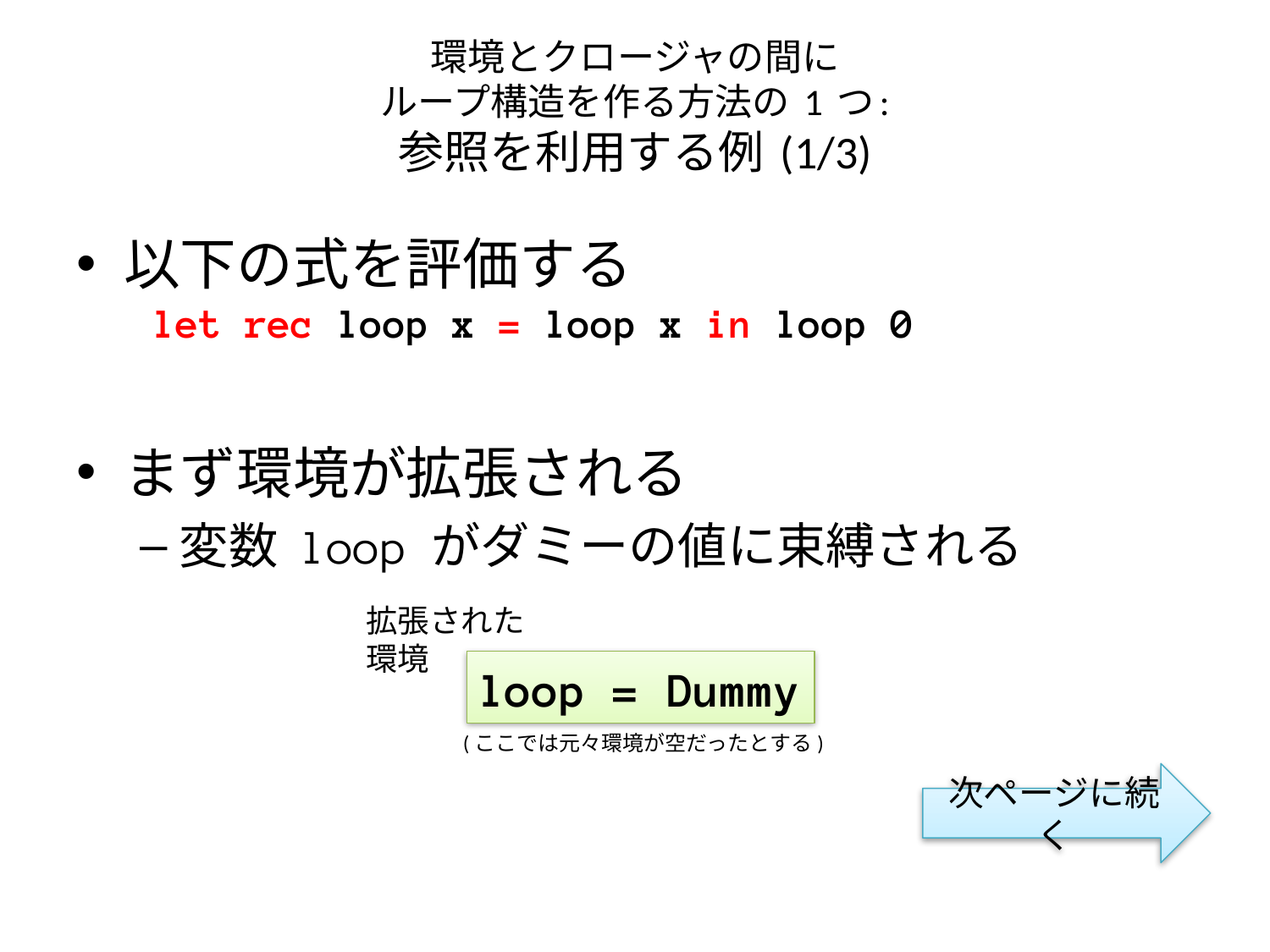

# 環境とクロージャの間に ループ構造を作る方法の 1 つ: 参照を利用する例 (1/3)
以下の式を評価する
  let rec loop x = loop x in loop 0

まず環境が拡張される
変数 loop がダミーの値に束縛される
拡張された
環境
loop = Dummy
(ここでは元々環境が空だったとする)
次ページに続く